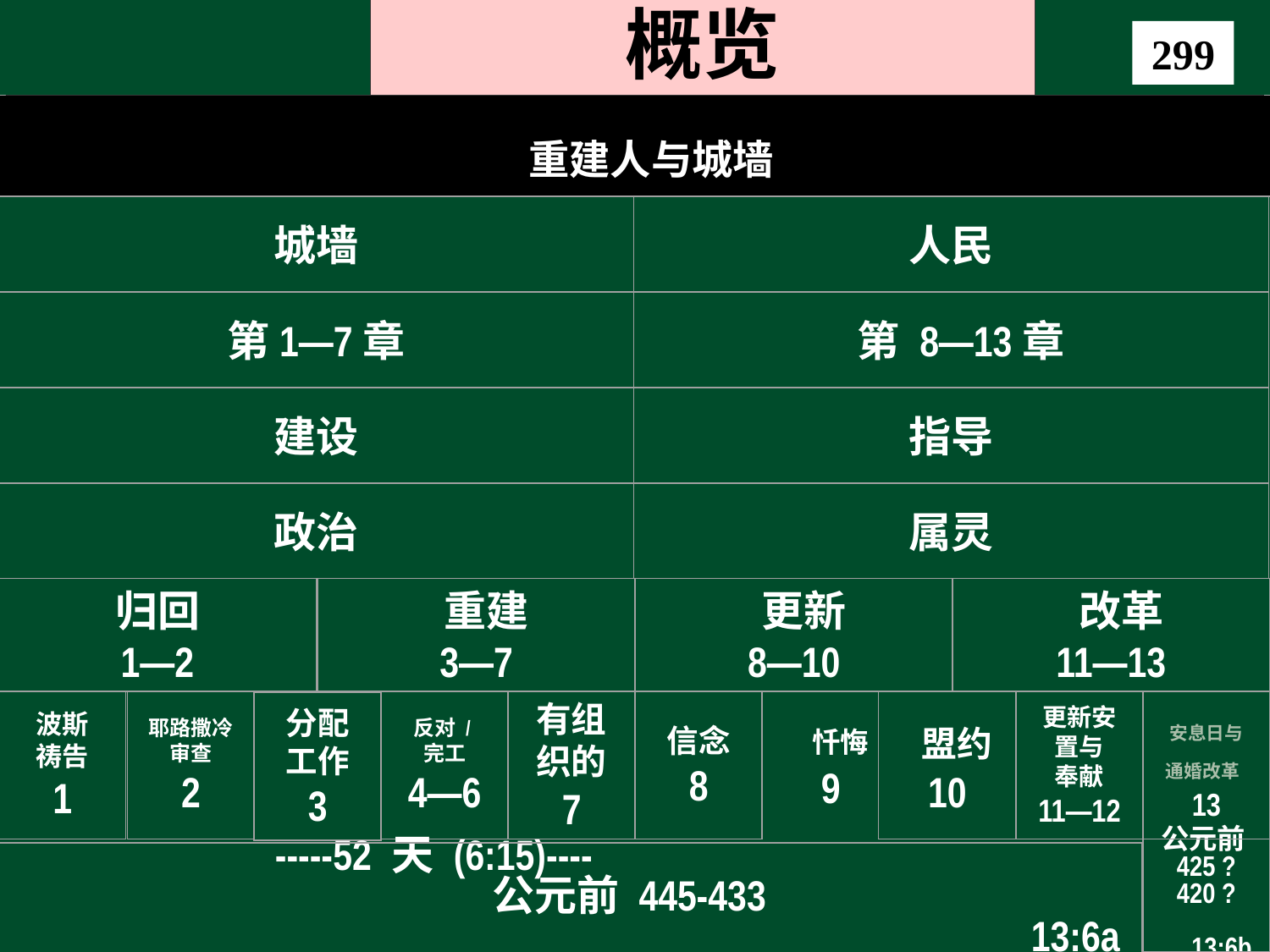

概览
299

 重建人与城墙

城墙

人民

第1—7章

 第 8—13章

建设

指导

政治

属灵

归回
1—2

 重建
3—7

 更新
8—10

 改革
11—13
 忏悔
9

波斯
祷告
1

耶路撒冷 审查
2

反对 /
完工
4—6

有组织的
7

信念
8

 盟约
10

更新安置与
奉献
11—12

安息日与
通婚改革13

分配工作
3

公元前425 ?
420 ?

13:6b

		-----52 天 (6:15)----
	公元前 445-433
							13:6a